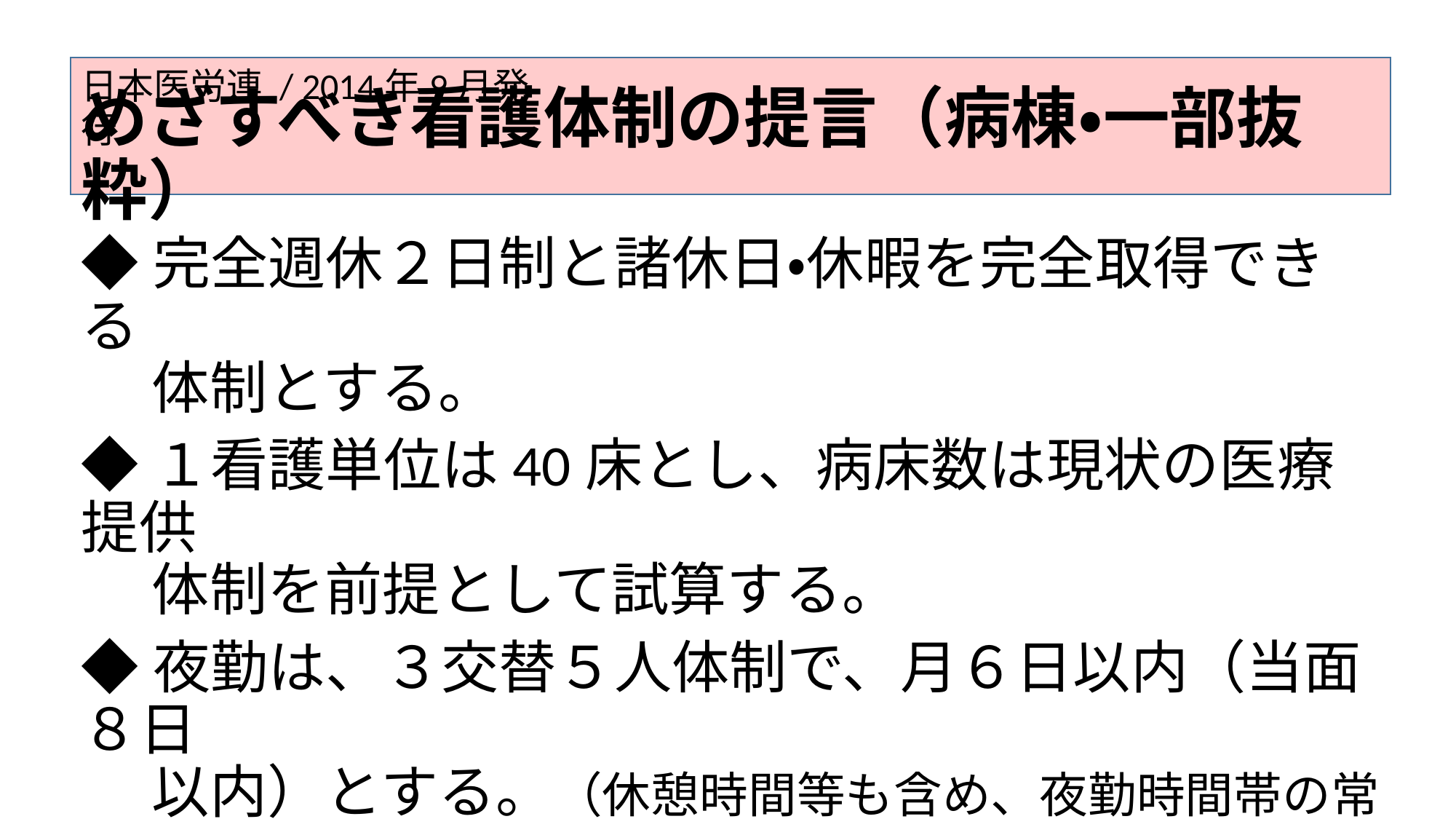

日本医労連 / 2014年9月発行
# めざすべき看護体制の提言（病棟・一部抜粋）
◆完全週休２日制と諸休日・休暇を完全取得できる
　 体制とする。
◆１看護単位は40床とし、病床数は現状の医療提供
　 体制を前提として試算する。
◆夜勤は、３交替５人体制で、月６日以内（当面８日
　 以内）とする。（休憩時間等も含め、夜勤時間帯の常時４人
　  確保のためには少なくとも５人体制が必要）